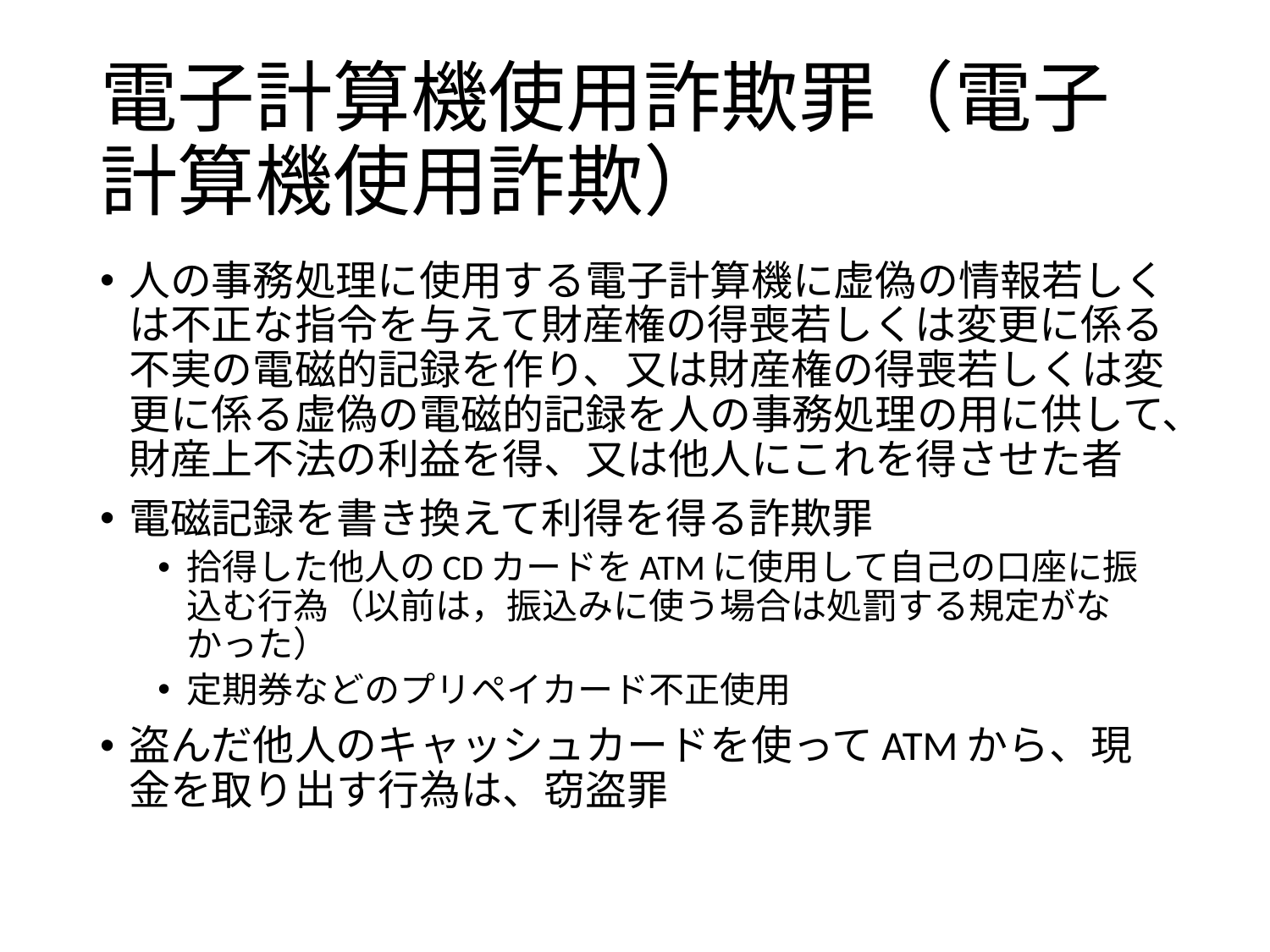

# 電子計算機使用詐欺罪（電子計算機使用詐欺）
人の事務処理に使用する電子計算機に虚偽の情報若しくは不正な指令を与えて財産権の得喪若しくは変更に係る不実の電磁的記録を作り、又は財産権の得喪若しくは変更に係る虚偽の電磁的記録を人の事務処理の用に供して、財産上不法の利益を得、又は他人にこれを得させた者
電磁記録を書き換えて利得を得る詐欺罪
拾得した他人のCDカードをATMに使用して自己の口座に振込む行為（以前は，振込みに使う場合は処罰する規定がなかった）
定期券などのプリペイカード不正使用
盗んだ他人のキャッシュカードを使ってATMから、現金を取り出す行為は、窃盗罪